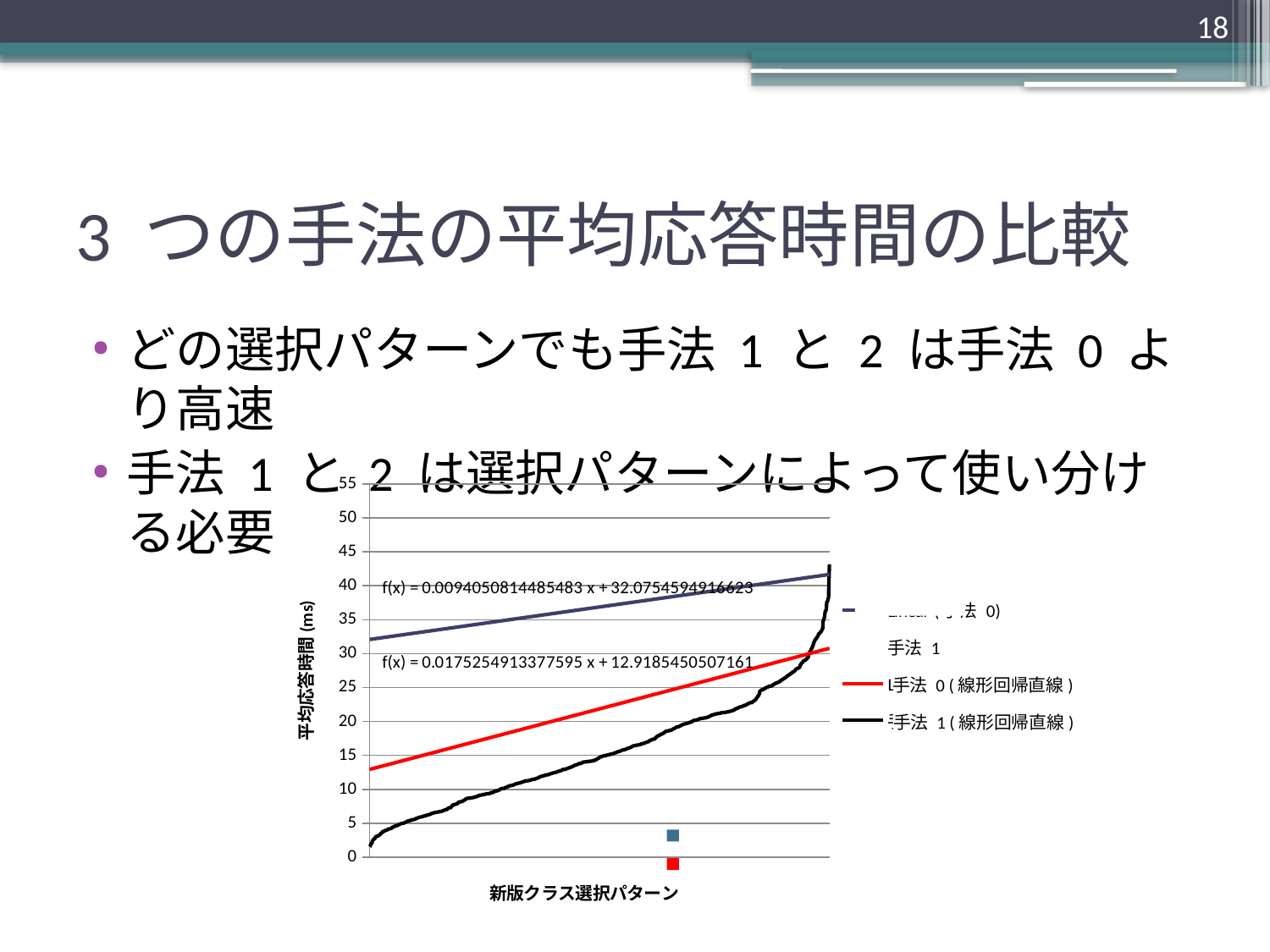

18
# 3 つの手法の平均応答時間の比較
どの選択パターンでも手法 1 と 2 は手法 0 より高速
手法 1 と 2 は選択パターンによって使い分ける必要

### Chart

| Category | 手法 0 | 手法 1 | 手法 2 |
|---|---|---|---|
手法 0 (線形回帰直線)

手法 1 (線形回帰直線)